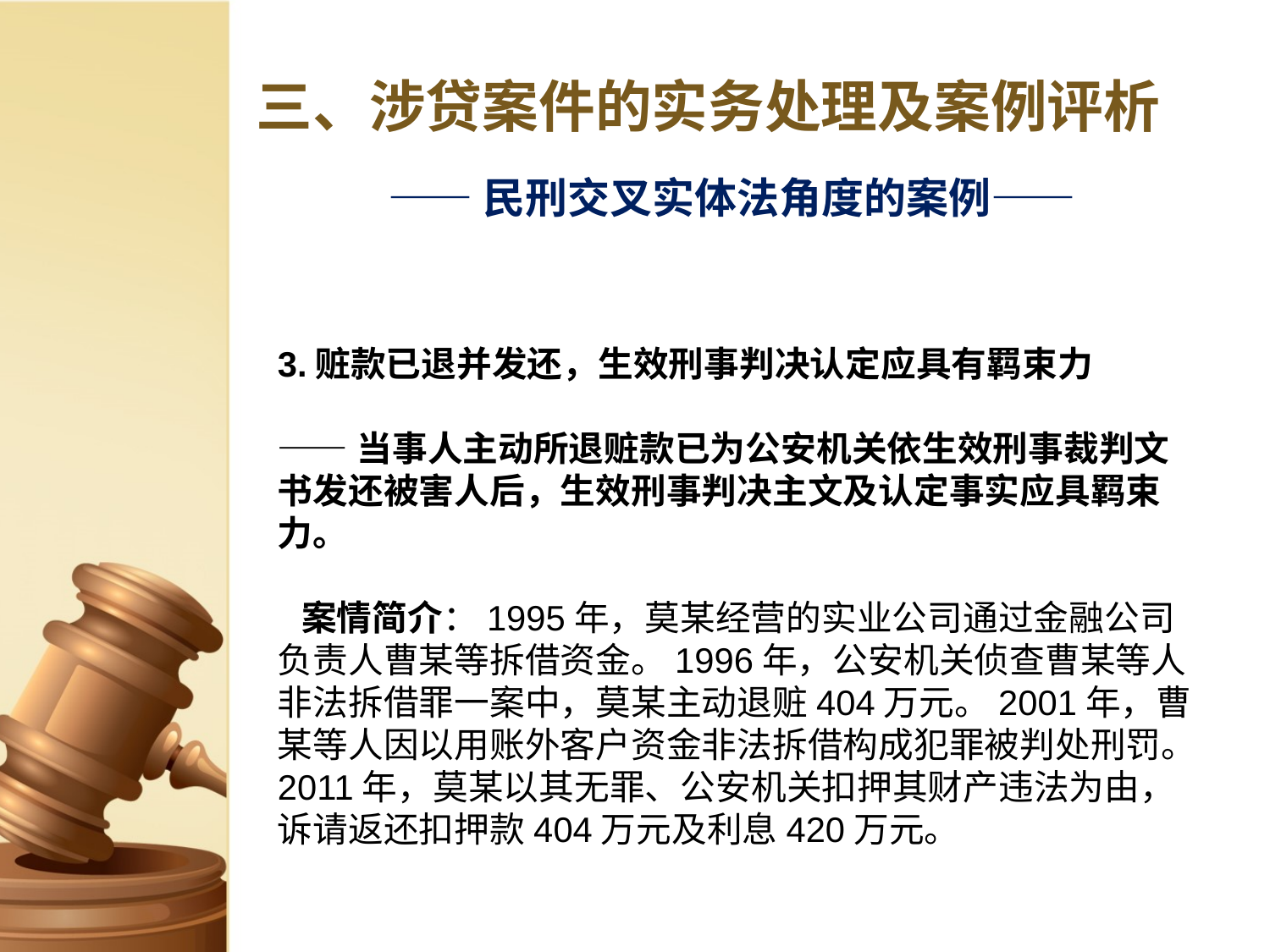

# 三、涉贷案件的实务处理及案例评析
——民刑交叉实体法角度的案例——
3.赃款已退并发还，生效刑事判决认定应具有羁束力

——当事人主动所退赃款已为公安机关依生效刑事裁判文书发还被害人后，生效刑事判决主文及认定事实应具羁束力。

  案情简介：1995年，莫某经营的实业公司通过金融公司负责人曹某等拆借资金。1996年，公安机关侦查曹某等人非法拆借罪一案中，莫某主动退赃404万元。2001年，曹某等人因以用账外客户资金非法拆借构成犯罪被判处刑罚。2011年，莫某以其无罪、公安机关扣押其财产违法为由，诉请返还扣押款404万元及利息420万元。